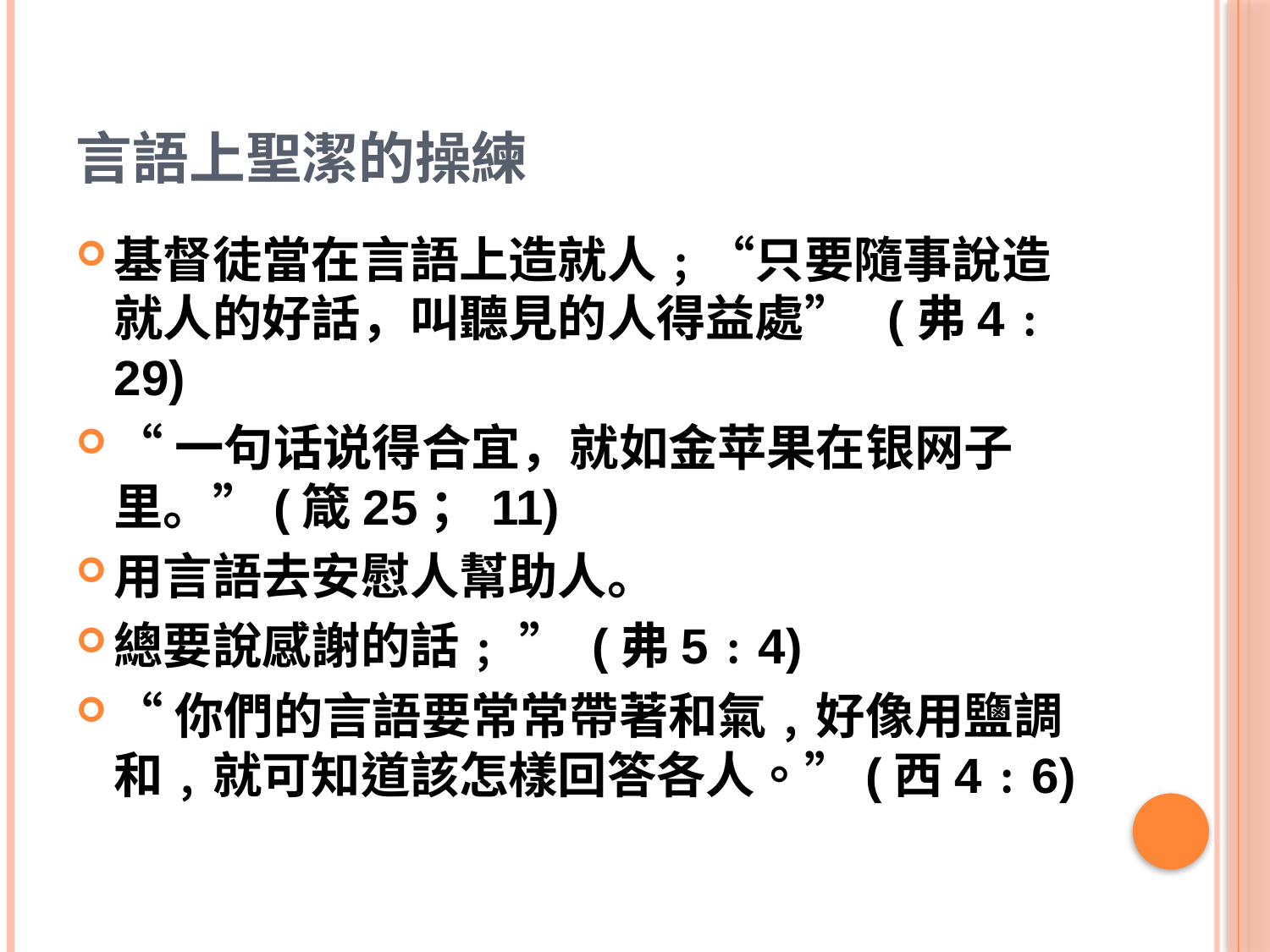

# 言語上聖潔的操練
基督徒當在言語上造就人﹔“只要隨事說造就人的好話，叫聽見的人得益處”  (弗4﹕29)
“一句话说得合宜，就如金苹果在银网子里。”(箴25；11)
用言語去安慰人幫助人。
總要說感謝的話﹔ ” (弗5﹕4)
“你們的言語要常常帶著和氣﹐好像用鹽調和﹐就可知道該怎樣回答各人。”(西4﹕6)